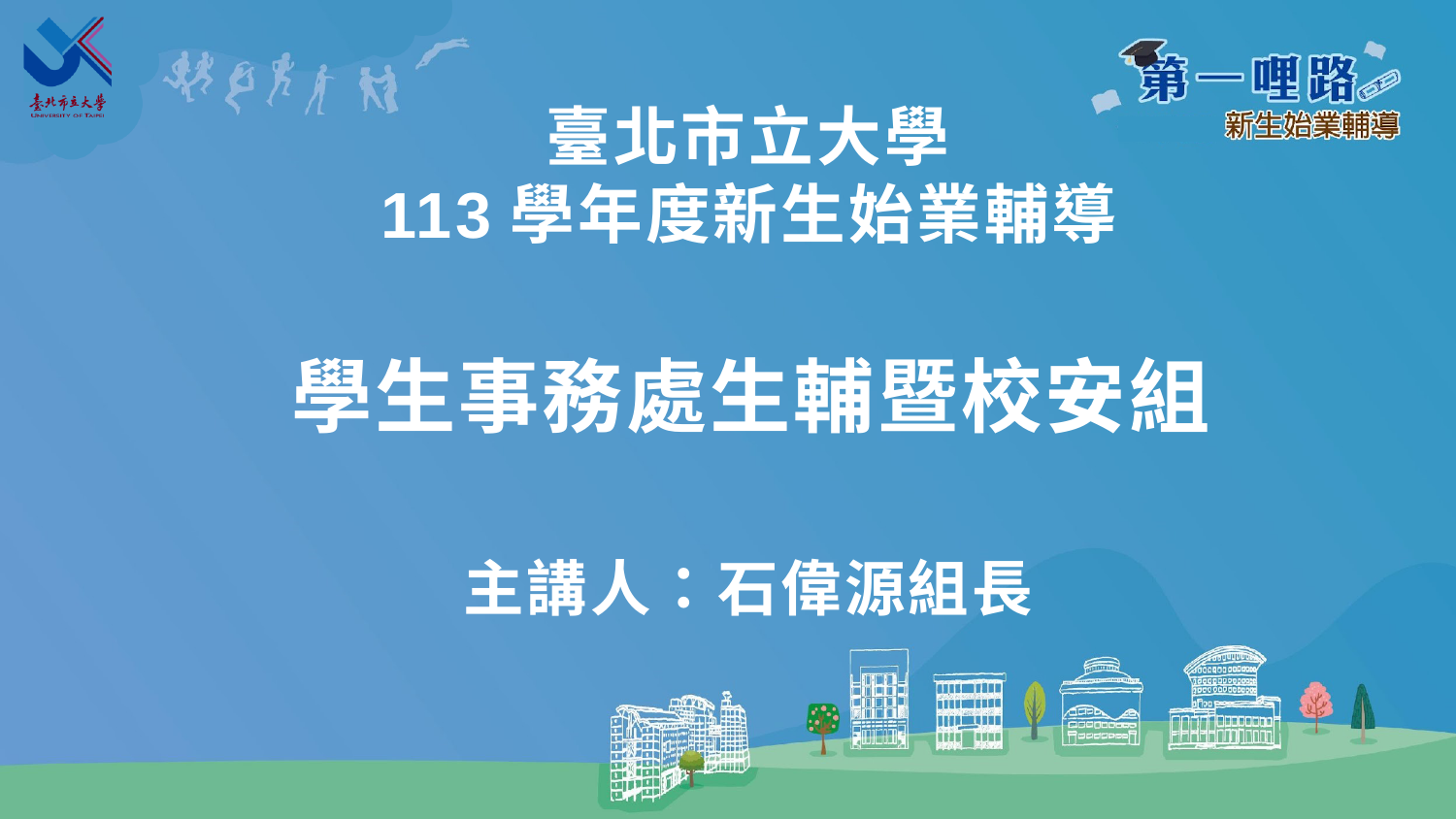

臺北市立大學
113學年度新生始業輔導
學生事務處生輔暨校安組
主講人：石偉源組長